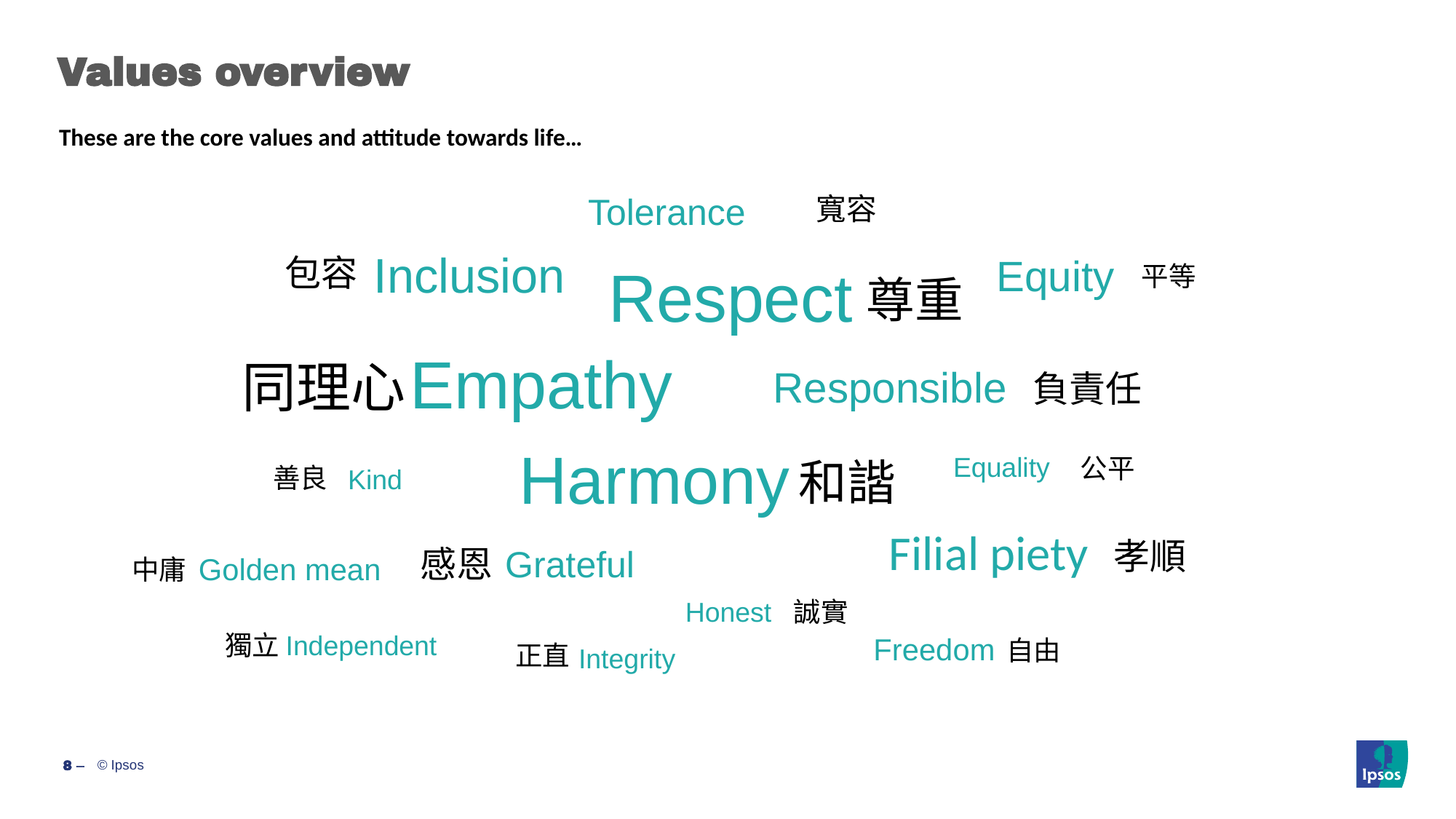

# Values overview
These are the core values and attitude towards life…
Tolerance
寬容
Inclusion
Equity
包容
Respect
平等
尊重
Empathy
同理心
Responsible
負責任
Harmony
Equality
公平
和諧
善良
Kind
Filial piety
孝順
感恩
Grateful
Golden mean
中庸
Honest
誠實
獨立
Independent
Freedom
自由
正直
Integrity
8 ‒